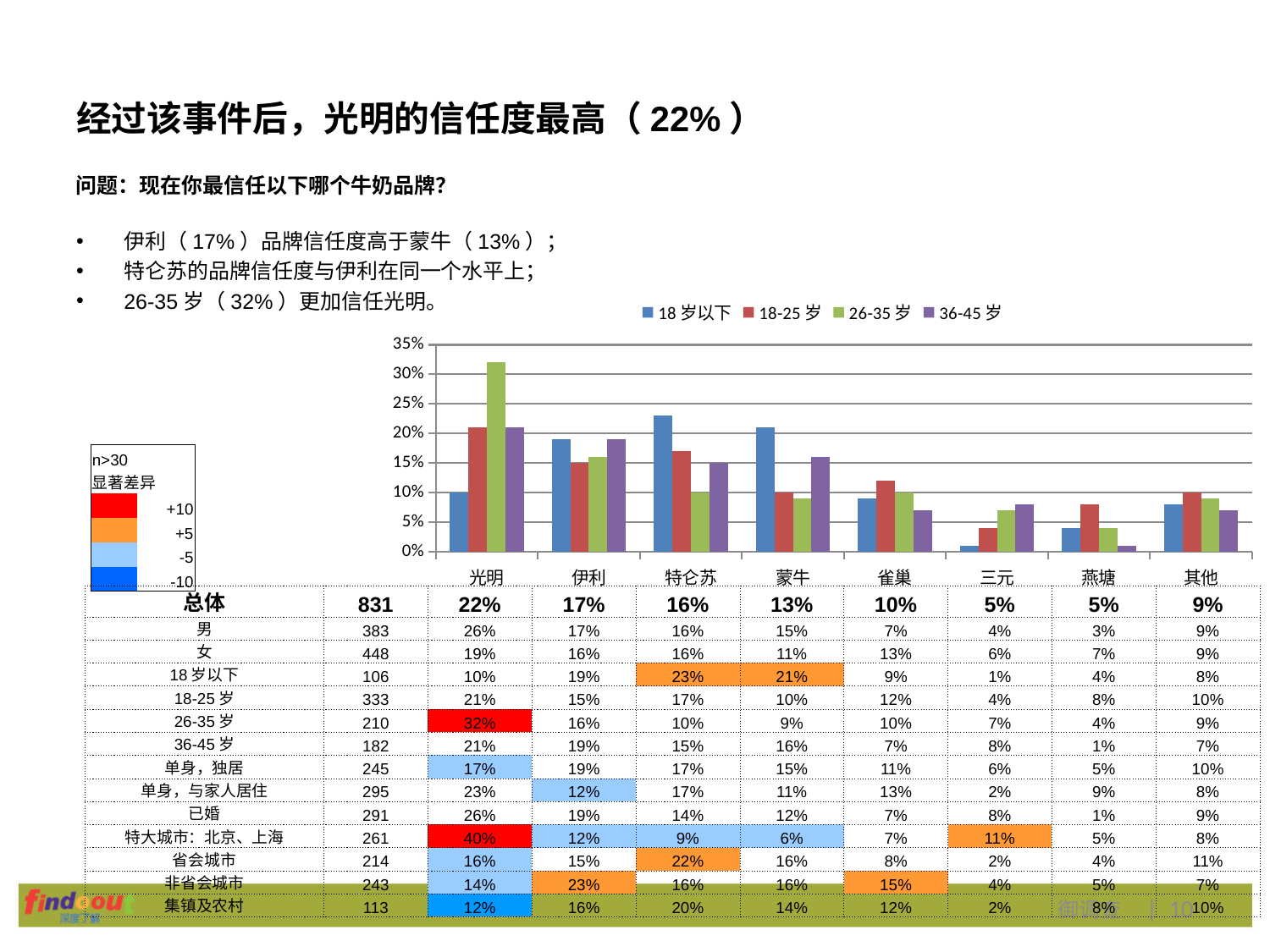

# 经过该事件后，光明的信任度最高（22%）
问题：现在你最信任以下哪个牛奶品牌？
伊利（17%）品牌信任度高于蒙牛（13%）；
特仑苏的品牌信任度与伊利在同一个水平上；
26-35岁（32%）更加信任光明。

### Chart

| Category | 18岁以下 | 18-25岁 | 26-35岁 | 36-45岁 |
|---|---|---|---|---|
| 光明 | 0.1 | 0.21000000000000002 | 0.32000000000000006 | 0.21000000000000002 |
| 伊利 | 0.19 | 0.15000000000000002 | 0.16 | 0.19 |
| 特仑苏 | 0.23 | 0.17 | 0.1 | 0.15000000000000002 |
| 蒙牛 | 0.21000000000000002 | 0.1 | 0.09000000000000001 | 0.16 |
| 雀巢 | 0.09000000000000001 | 0.12000000000000001 | 0.1 | 0.07000000000000002 |
| 三元 | 0.010000000000000002 | 0.04000000000000001 | 0.07000000000000002 | 0.08000000000000002 |
| 燕塘 | 0.04000000000000001 | 0.08000000000000002 | 0.04000000000000001 | 0.010000000000000002 |
| 其他 | 0.08000000000000002 | 0.1 | 0.09000000000000001 | 0.07000000000000002 |
| n>30 |  |
| --- | --- |
| 显著差异 |  |
|  | +10 |
|  | +5 |
|  | -5 |
|  | -10 |
| 总体 | 831 | 22% | 17% | 16% | 13% | 10% | 5% | 5% | 9% |
| --- | --- | --- | --- | --- | --- | --- | --- | --- | --- |
| 男 | 383 | 26% | 17% | 16% | 15% | 7% | 4% | 3% | 9% |
| 女 | 448 | 19% | 16% | 16% | 11% | 13% | 6% | 7% | 9% |
| 18岁以下 | 106 | 10% | 19% | 23% | 21% | 9% | 1% | 4% | 8% |
| 18-25岁 | 333 | 21% | 15% | 17% | 10% | 12% | 4% | 8% | 10% |
| 26-35岁 | 210 | 32% | 16% | 10% | 9% | 10% | 7% | 4% | 9% |
| 36-45岁 | 182 | 21% | 19% | 15% | 16% | 7% | 8% | 1% | 7% |
| 单身，独居 | 245 | 17% | 19% | 17% | 15% | 11% | 6% | 5% | 10% |
| 单身，与家人居住 | 295 | 23% | 12% | 17% | 11% | 13% | 2% | 9% | 8% |
| 已婚 | 291 | 26% | 19% | 14% | 12% | 7% | 8% | 1% | 9% |
| 特大城市：北京、上海 | 261 | 40% | 12% | 9% | 6% | 7% | 11% | 5% | 8% |
| 省会城市 | 214 | 16% | 15% | 22% | 16% | 8% | 2% | 4% | 11% |
| 非省会城市 | 243 | 14% | 23% | 16% | 16% | 15% | 4% | 5% | 7% |
| 集镇及农村 | 113 | 12% | 16% | 20% | 14% | 12% | 2% | 8% | 10% |
御调查   |  10